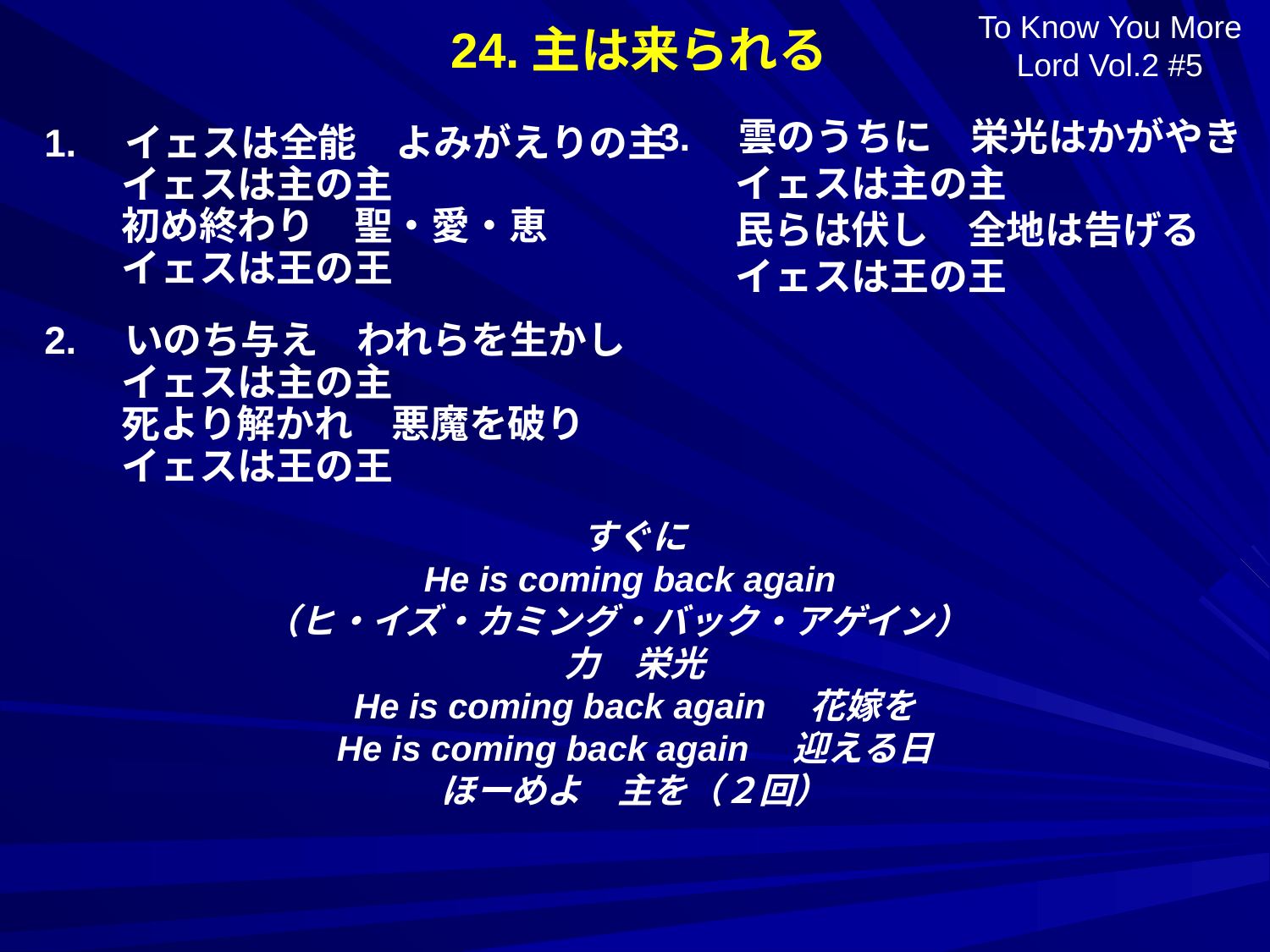

24.主は来られる
To Know You More Lord Vol.2 #5
3.　雲のうちに　栄光はかがやき
　　イェスは主の主
　　民らは伏し　全地は告げる
　　イェスは王の王
1.　イェスは全能　よみがえりの主
　　イェスは主の主
　　初め終わり　聖・愛・恵
　　イェスは王の王
2.　いのち与え　われらを生かし
　　イェスは主の主
　　死より解かれ　悪魔を破り
　　イェスは王の王
すぐに
He is coming back again
（ヒ・イズ・カミング・バック・アゲイン）
力　栄光
He is coming back again　花嫁を
He is coming back again　迎える日
ほーめよ　主を（２回）